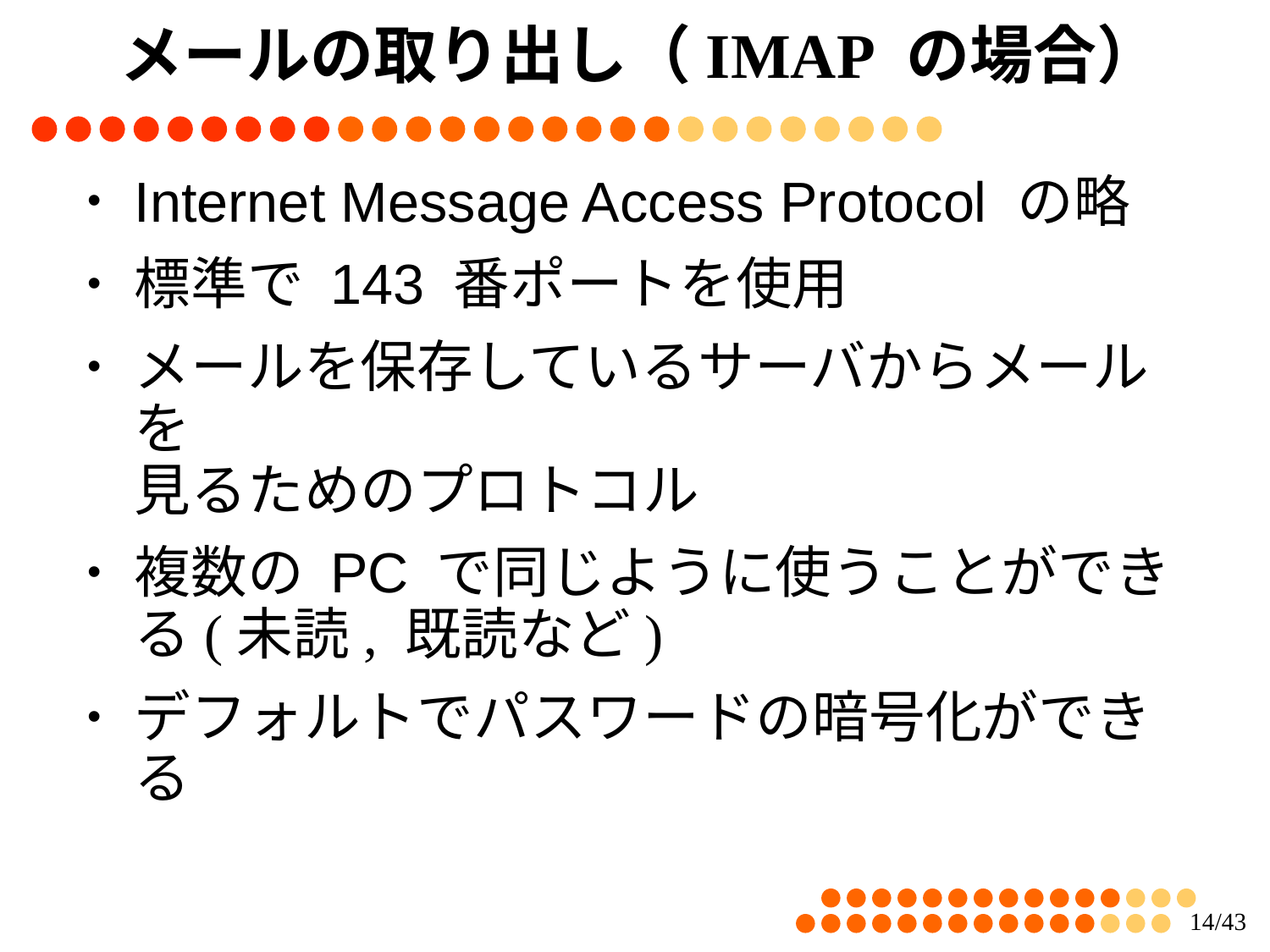

メールの取り出し（IMAP の場合）
Internet Message Access Protocol の略
標準で 143 番ポートを使用
メールを保存しているサーバからメールを
見るためのプロトコル
複数の PC で同じように使うことができる(未読, 既読など)
デフォルトでパスワードの暗号化ができる

14/43